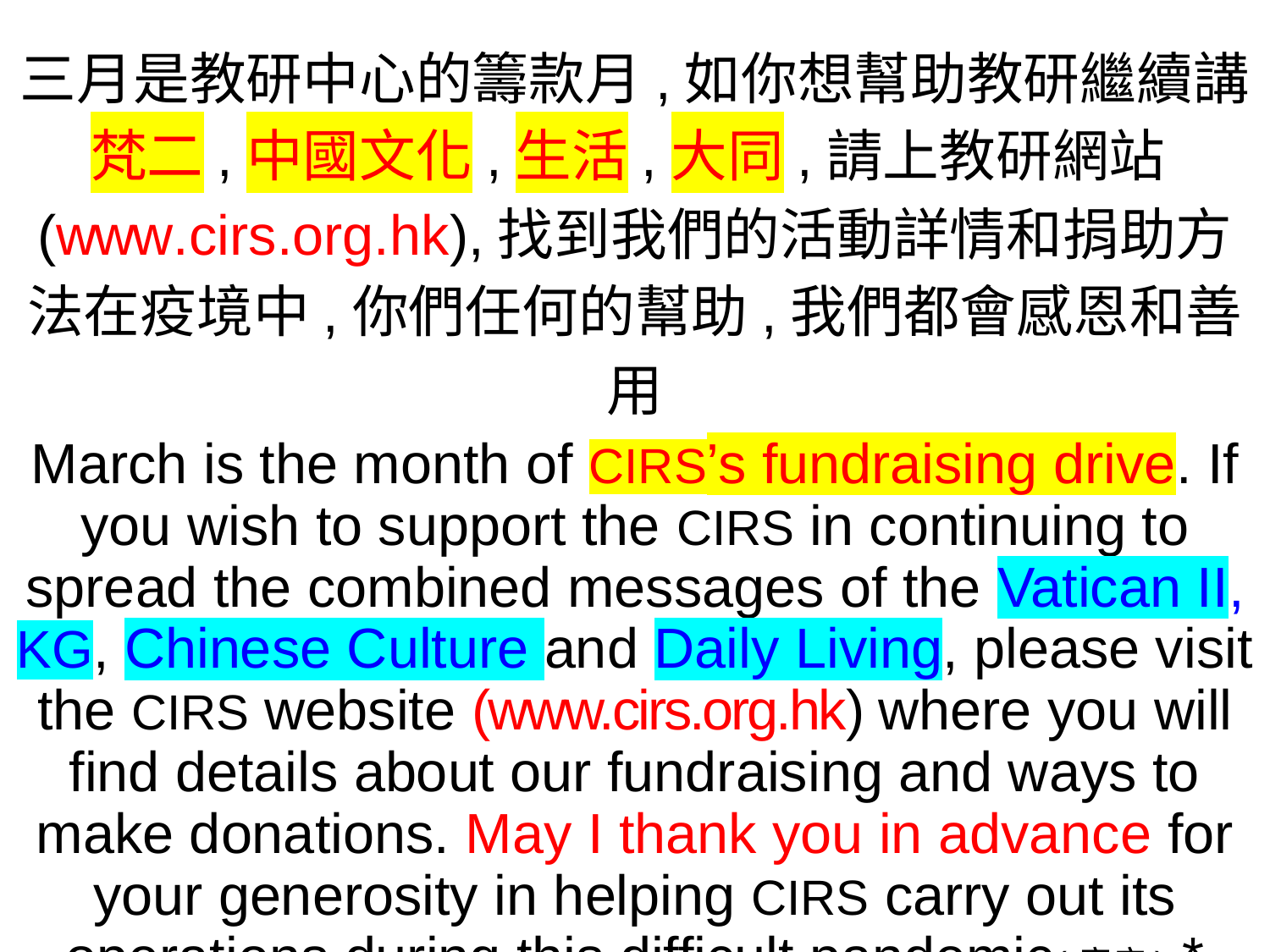

三月是教研中心的籌款月,如你想幫助教研繼續講梵二,中國文化,生活,大同,請上教研網站(www.cirs.org.hk),找到我們的活動詳情和捐助方法在疫境中,你們任何的幫助,我們都會感恩和善用
March is the month of CIRS’s fundraising drive. If you wish to support the CIRS in continuing to spread the combined messages of the Vatican II, KG, Chinese Culture and Daily Living, please visit the CIRS website (www.cirs.org.hk) where you will find details about our fundraising and ways to make donations. May I thank you in advance for your generosity in helping CIRS carry out its operations during this difficult pandemic(瘟疫).*